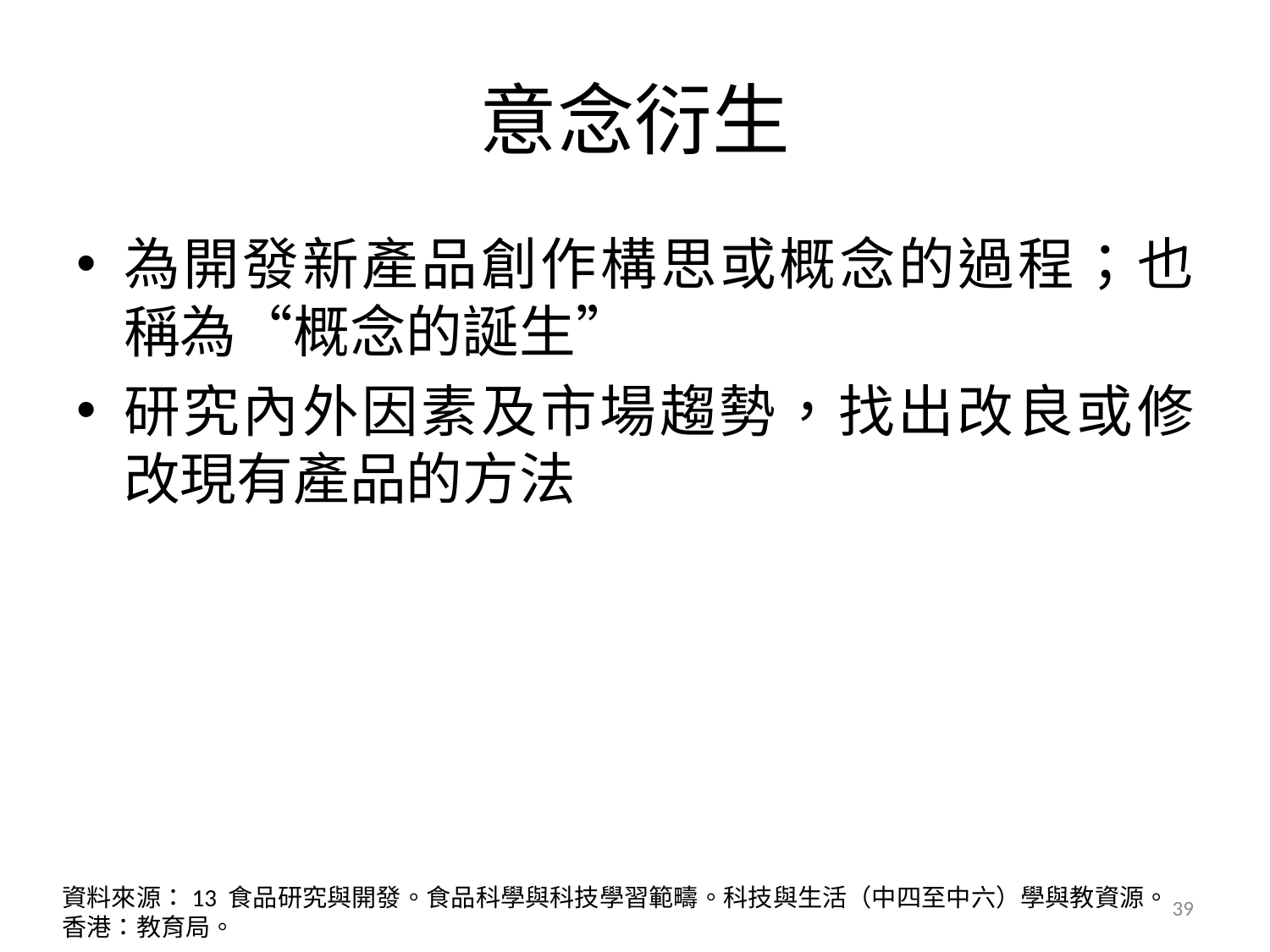

# 意念衍生
為開發新產品創作構思或概念的過程；也稱為“概念的誕生”
研究內外因素及市場趨勢，找出改良或修改現有產品的方法
資料來源：13 食品研究與開發。食品科學與科技學習範疇。科技與生活（中四至中六）學與教資源。香港：教育局。
39